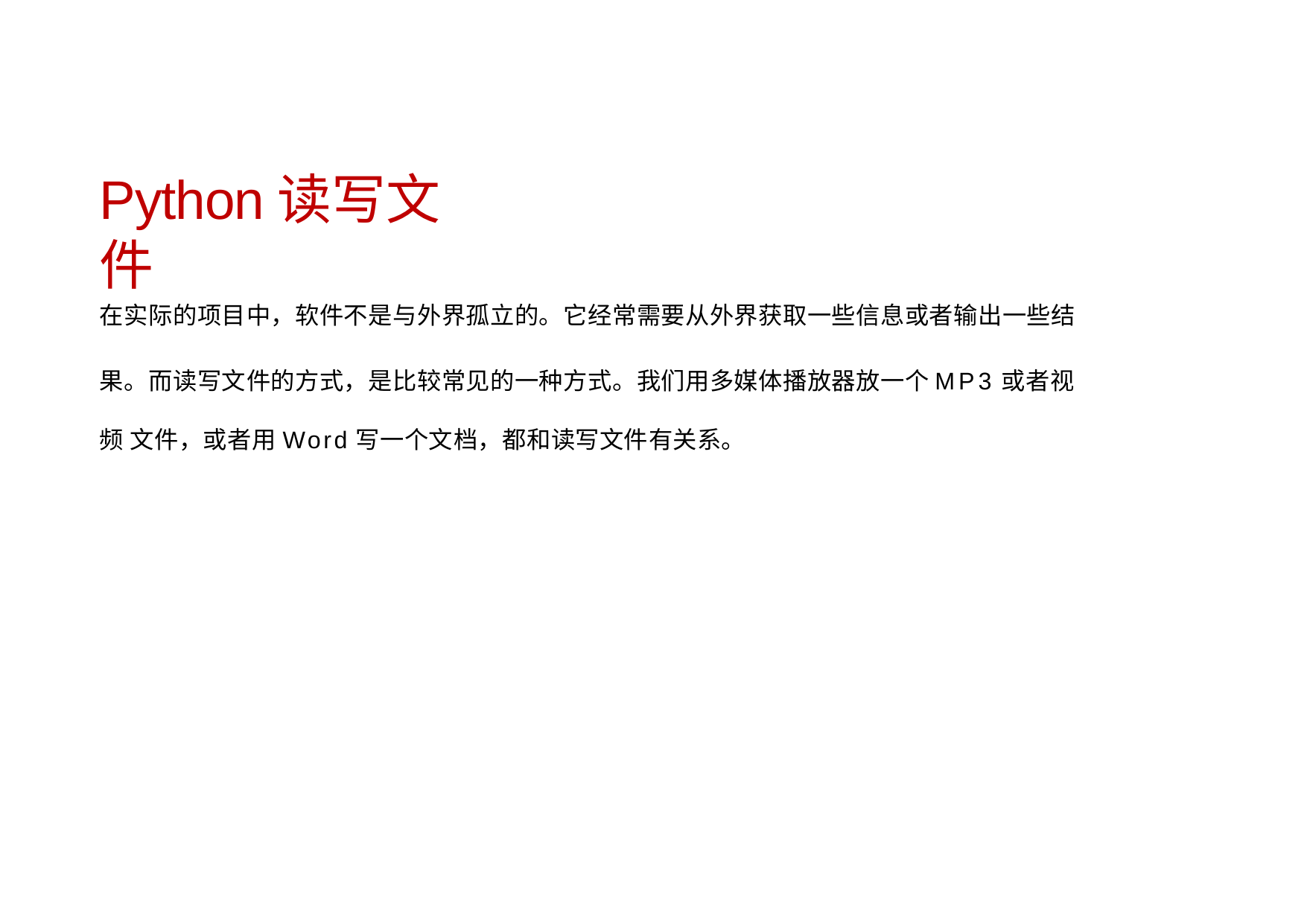

# Python读写文件
在实际的项目中，软件不是与外界孤立的。它经常需要从外界获取一些信息或者输出一些结
果。而读写文件的方式，是比较常见的一种方式。我们用多媒体播放器放一个MP3或者视频 文件，或者用Word写一个文档，都和读写文件有关系。